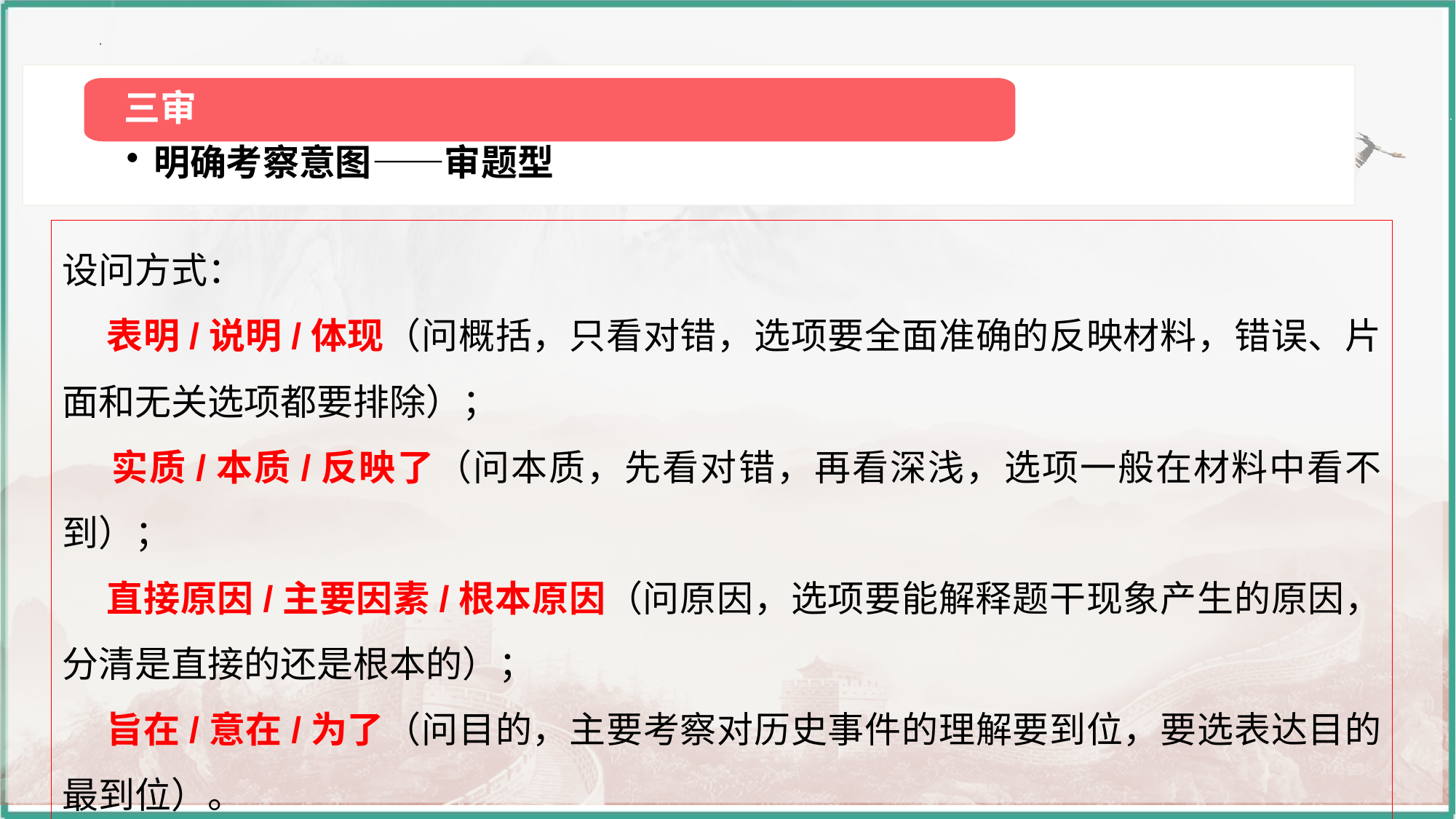

明确考察意图——审题型
三审
设问方式：
    表明/说明/体现（问概括，只看对错，选项要全面准确的反映材料，错误、片面和无关选项都要排除）；
    实质/本质/反映了（问本质，先看对错，再看深浅，选项一般在材料中看不到）；
    直接原因/主要因素/根本原因（问原因，选项要能解释题干现象产生的原因，分清是直接的还是根本的）；
    旨在/意在/为了（问目的，主要考察对历史事件的理解要到位，要选表达目的最到位）。